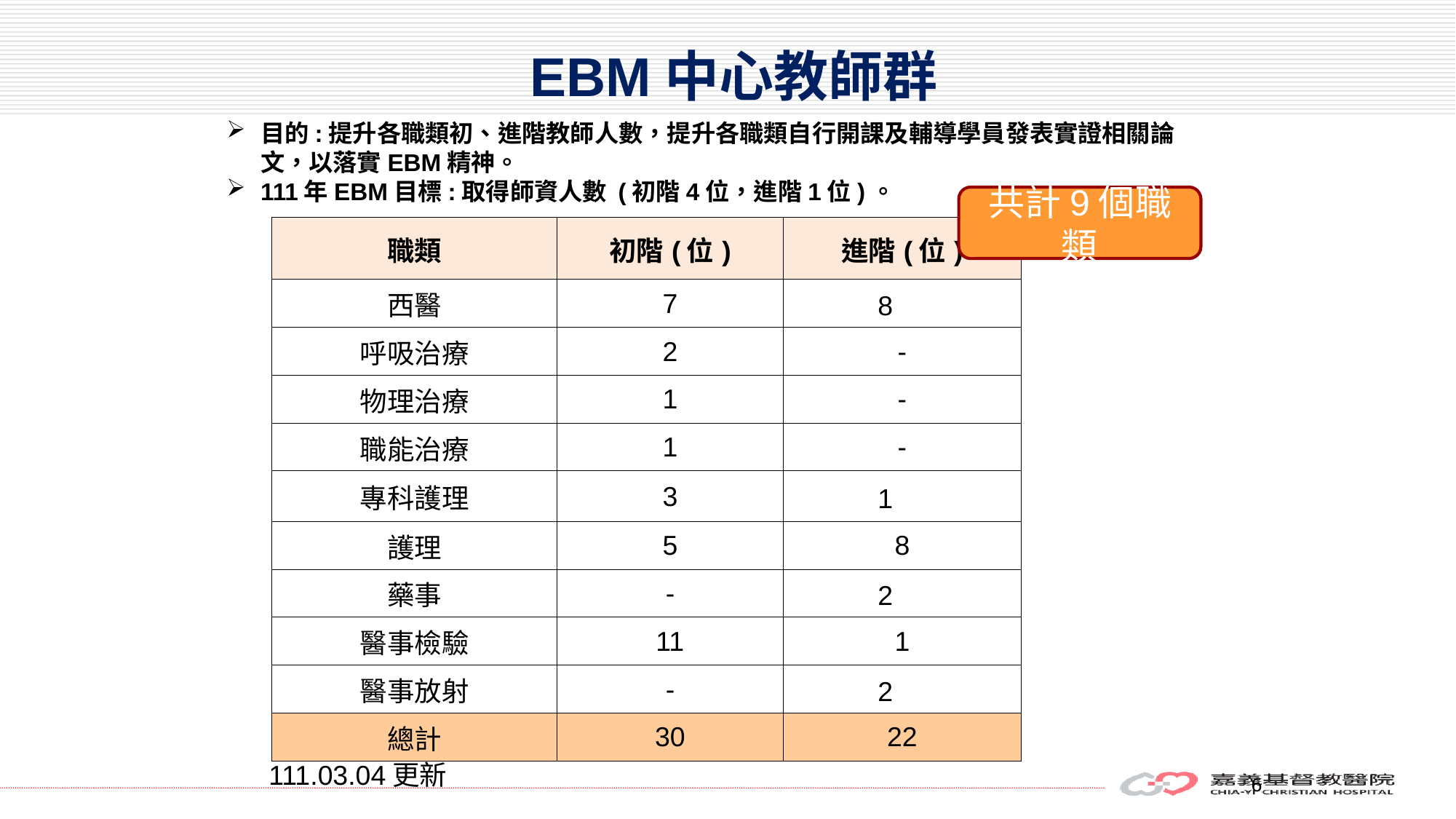

EBM中心教師群
目的:提升各職類初、進階教師人數，提升各職類自行開課及輔導學員發表實證相關論文，以落實EBM精神。
111年EBM目標:取得師資人數 (初階4位，進階1位)。
共計9個職類
| 職類 | 初階(位) | 進階(位) |
| --- | --- | --- |
| 西醫 | 7 | 8 |
| 呼吸治療 | 2 | - |
| 物理治療 | 1 | - |
| 職能治療 | 1 | - |
| 專科護理 | 3 | 1 |
| 護理 | 5 | 8 |
| 藥事 | - | 2 |
| 醫事檢驗 | 11 | 1 |
| 醫事放射 | - | 2 |
| 總計 | 30 | 22 |
111.03.04更新
6